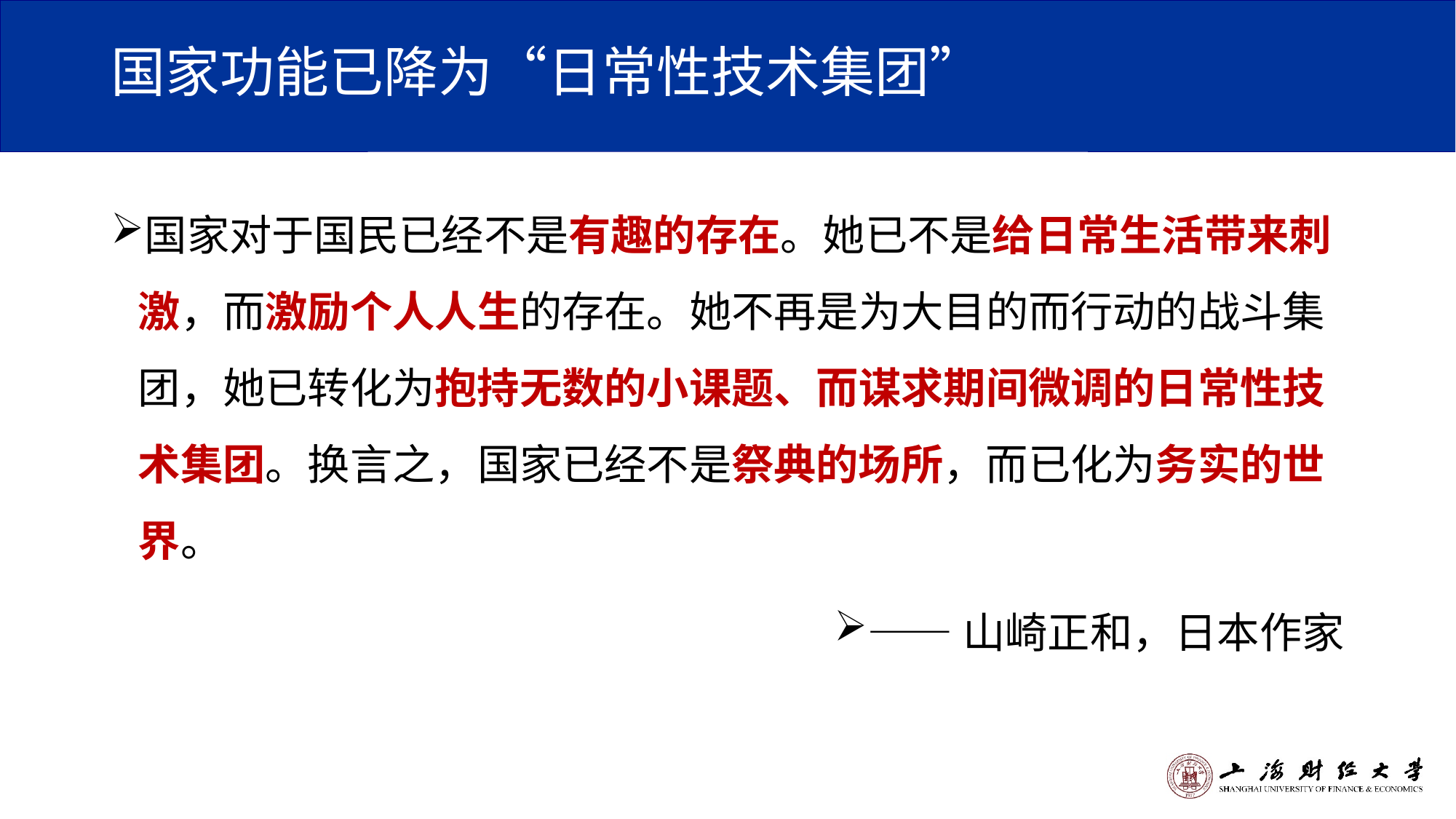

# 国家功能已降为“日常性技术集团”
国家对于国民已经不是有趣的存在。她已不是给日常生活带来刺激，而激励个人人生的存在。她不再是为大目的而行动的战斗集团，她已转化为抱持无数的小课题、而谋求期间微调的日常性技术集团。换言之，国家已经不是祭典的场所，而已化为务实的世界。
——山崎正和，日本作家